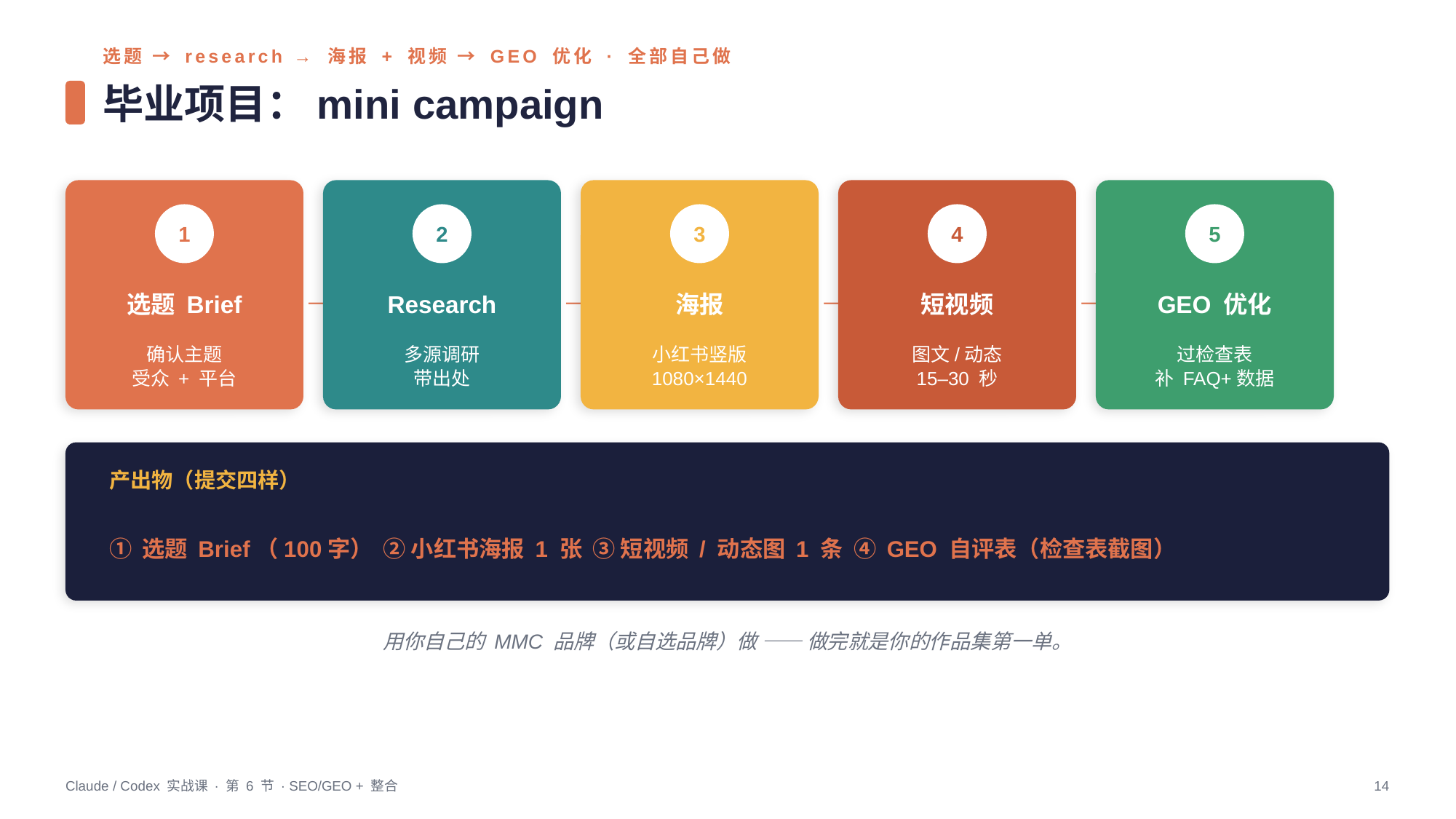

选题 → research → 海报 + 视频 → GEO 优化 · 全部自己做
毕业项目：mini campaign

→

→

→

→

1

2

3

4

5
选题 Brief
Research
海报
短视频
GEO 优化
确认主题
受众 + 平台
多源调研
带出处
小红书竖版
1080×1440
图文/动态
15–30 秒
过检查表
补 FAQ+数据

产出物（提交四样）
① 选题 Brief（100字）  ② 小红书海报 1 张  ③ 短视频 / 动态图 1 条  ④ GEO 自评表（检查表截图）
用你自己的 MMC 品牌（或自选品牌）做 —— 做完就是你的作品集第一单。
Claude / Codex 实战课 · 第 6 节 · SEO/GEO + 整合
14